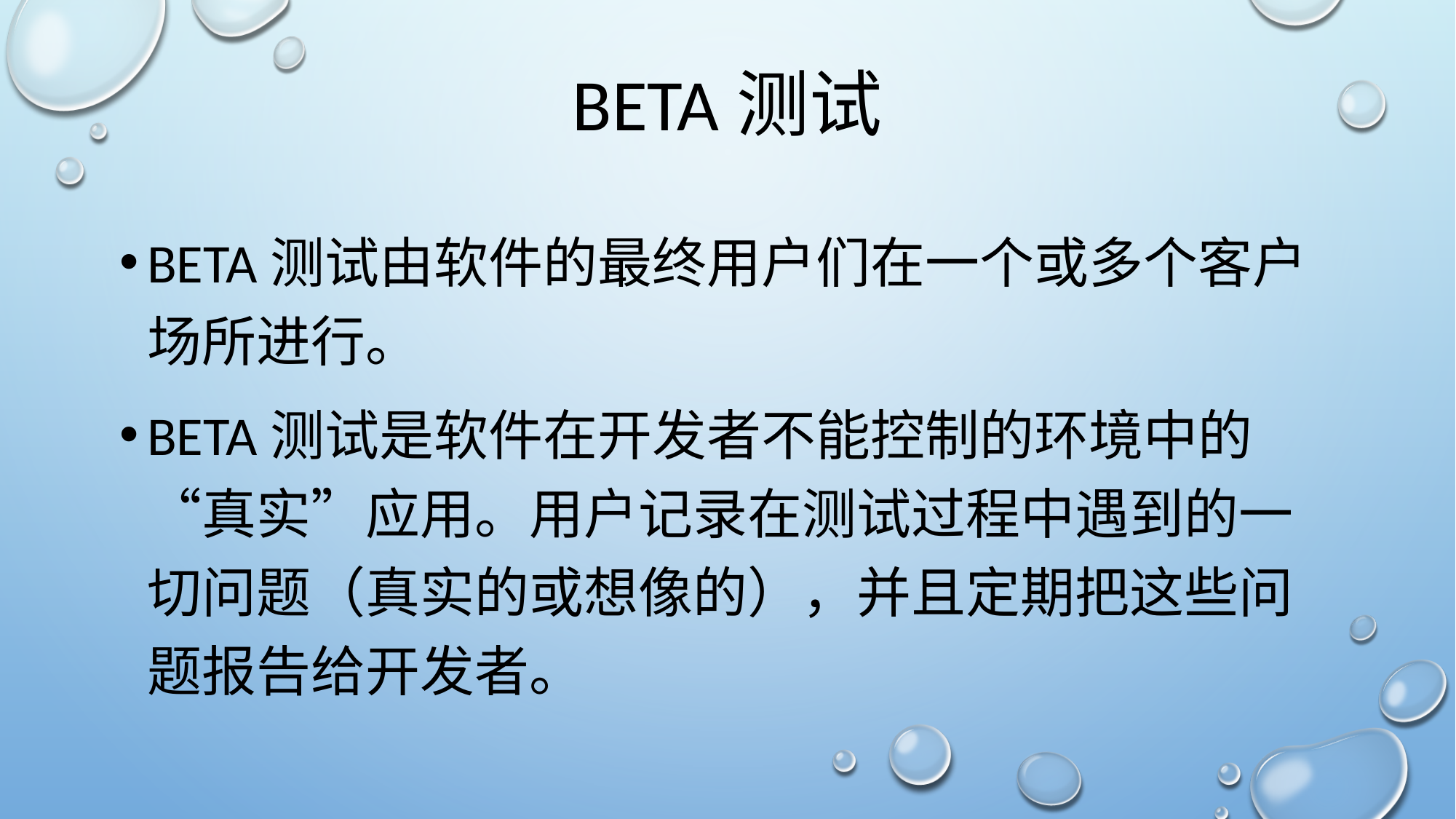

# Beta测试
Beta测试由软件的最终用户们在一个或多个客户场所进行。
Beta测试是软件在开发者不能控制的环境中的“真实”应用。用户记录在测试过程中遇到的一切问题（真实的或想像的），并且定期把这些问题报告给开发者。